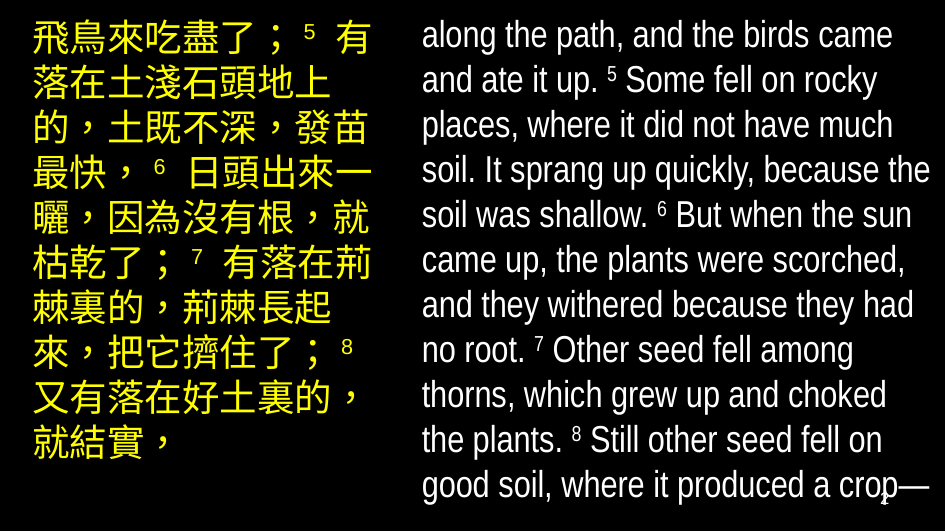

along the path, and the birds came and ate it up. 5 Some fell on rocky places, where it did not have much soil. It sprang up quickly, because the soil was shallow. 6 But when the sun came up, the plants were scorched, and they withered because they had no root. 7 Other seed fell among thorns, which grew up and choked the plants. 8 Still other seed fell on good soil, where it produced a crop—
飛鳥來吃盡了；5 有落在土淺石頭地上的，土既不深，發苗最快，6 日頭出來一曬，因為沒有根，就枯乾了；7 有落在荊棘裏的，荊棘長起來，把它擠住了；8 又有落在好土裏的，就結實，
2